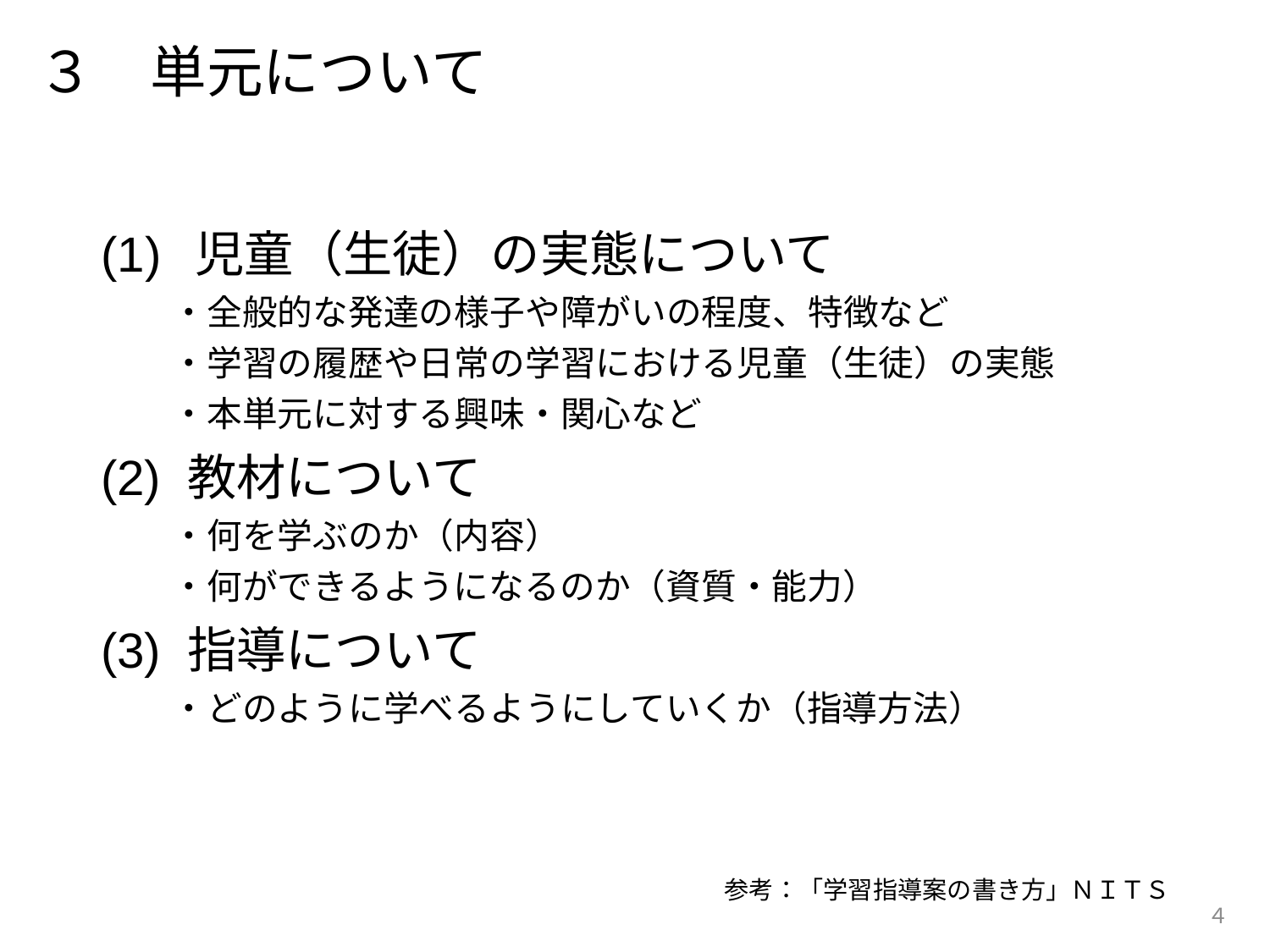

３　単元について
 児童（生徒）の実態について
　　・全般的な発達の様子や障がいの程度、特徴など
　　・学習の履歴や日常の学習における児童（生徒）の実態
　　・本単元に対する興味・関心など
(2) 教材について
　　・何を学ぶのか（内容）
　　・何ができるようになるのか（資質・能力）
(3) 指導について
　　・どのように学べるようにしていくか（指導方法）
参考：「学習指導案の書き方」ＮＩＴＳ
４